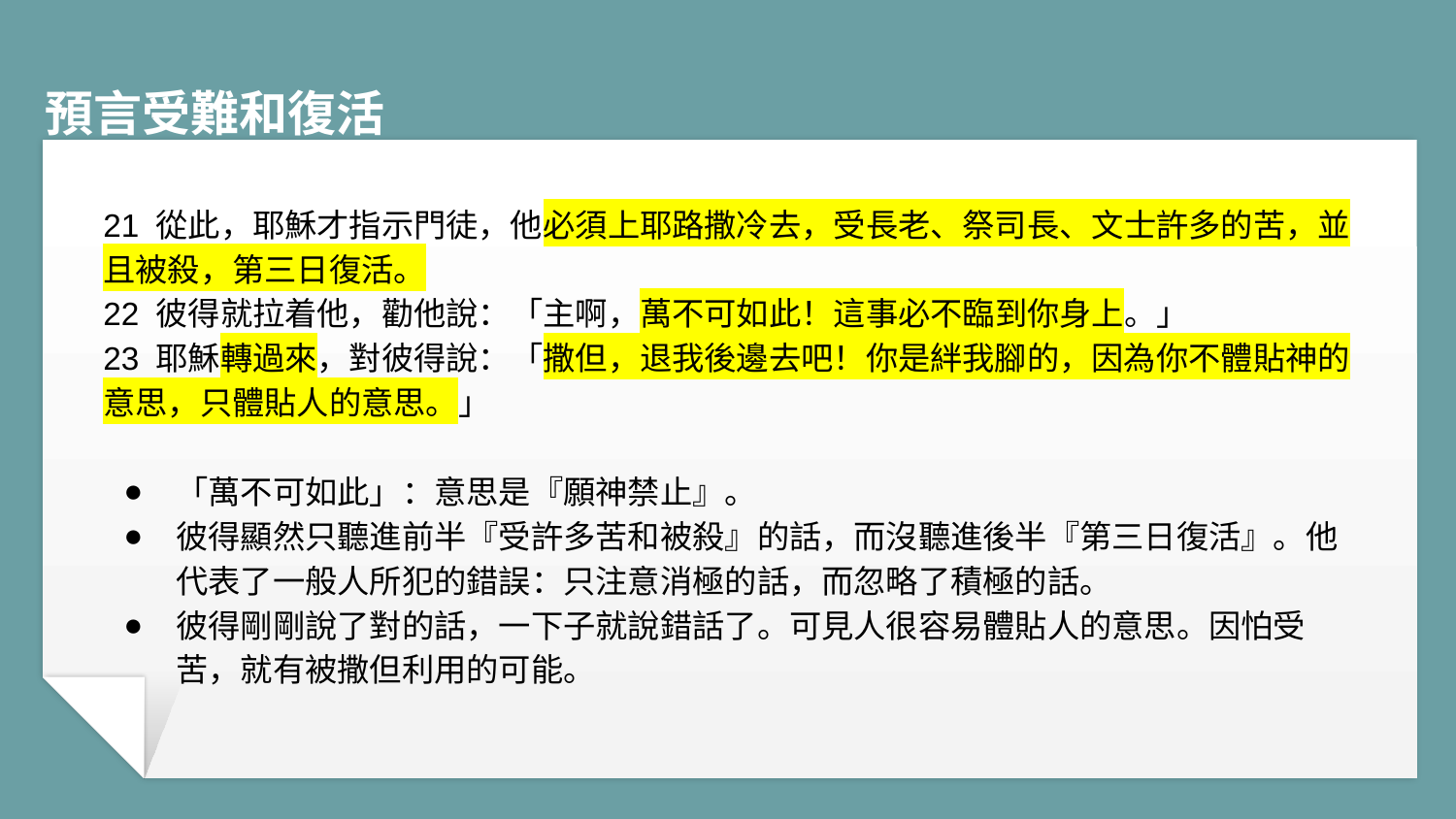

# 預言受難和復活
21 從此，耶穌才指示門徒，他必須上耶路撒冷去，受長老、祭司長、文士許多的苦，並且被殺，第三日復活。
22 彼得就拉着他，勸他說：「主啊，萬不可如此！這事必不臨到你身上。」
23 耶穌轉過來，對彼得說：「撒但，退我後邊去吧！你是絆我腳的，因為你不體貼神的意思，只體貼人的意思。」

「萬不可如此」：意思是『願神禁止』。
彼得顯然只聽進前半『受許多苦和被殺』的話，而沒聽進後半『第三日復活』。他代表了一般人所犯的錯誤：只注意消極的話，而忽略了積極的話。
彼得剛剛說了對的話，一下子就說錯話了。可見人很容易體貼人的意思。因怕受苦，就有被撒但利用的可能。